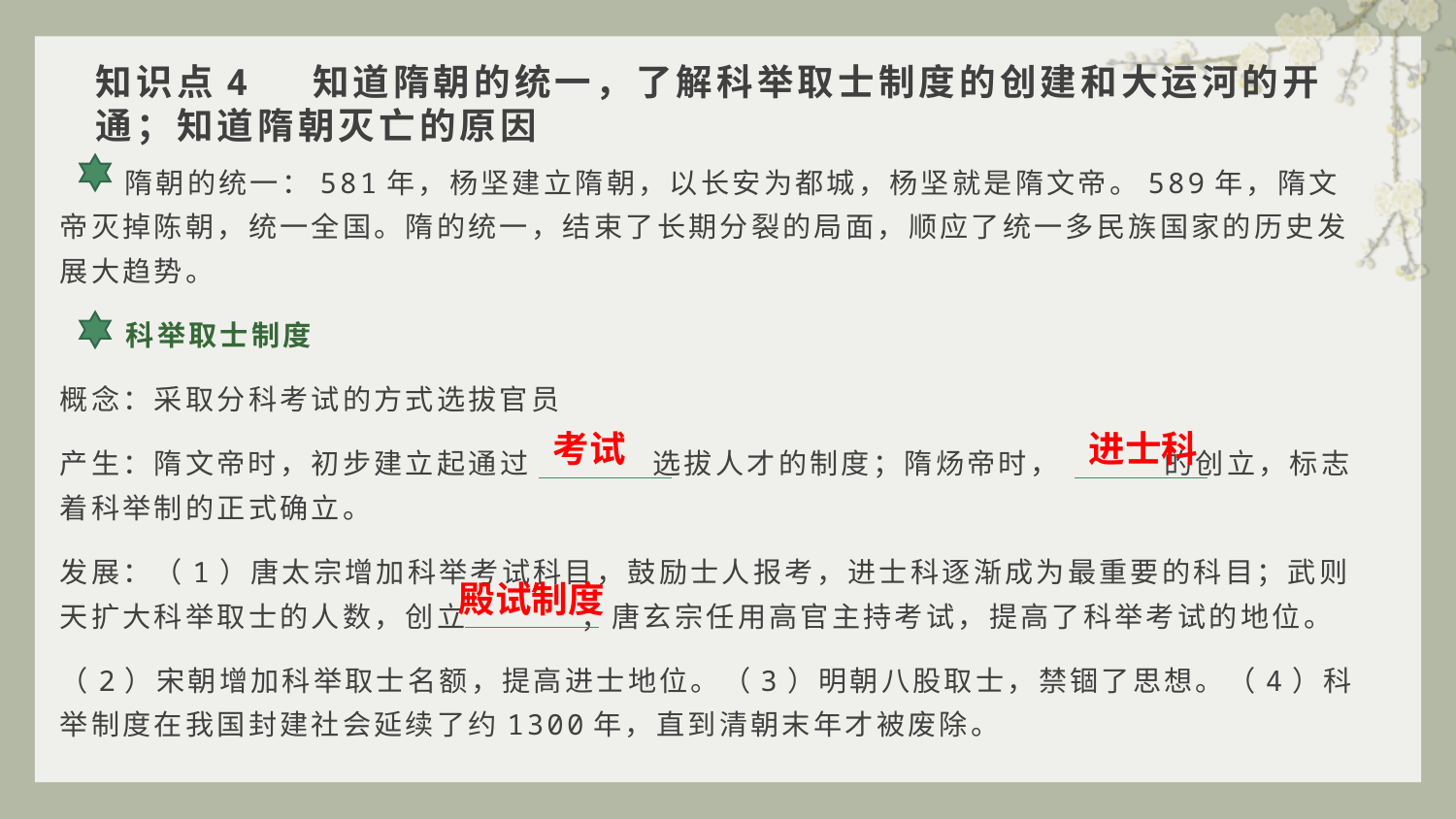

# 知识点4  知道隋朝的统一，了解科举取士制度的创建和大运河的开通；知道隋朝灭亡的原因
       隋朝的统一：581年，杨坚建立隋朝，以长安为都城，杨坚就是隋文帝。589年，隋文帝灭掉陈朝，统一全国。隋的统一，结束了长期分裂的局面，顺应了统一多民族国家的历史发展大趋势。
       科举取士制度
概念：采取分科考试的方式选拔官员
产生：隋文帝时，初步建立起通过             选拔人才的制度；隋炀帝时，           的创立，标志着科举制的正式确立。
发展：（1）唐太宗增加科举考试科目，鼓励士人报考，进士科逐渐成为最重要的科目；武则天扩大科举取士的人数，创立            ；唐玄宗任用高官主持考试，提高了科举考试的地位。
（2）宋朝增加科举取士名额，提高进士地位。（3）明朝八股取士，禁锢了思想。（4）科举制度在我国封建社会延续了约1300年，直到清朝末年才被废除。

考试
进士科
殿试制度